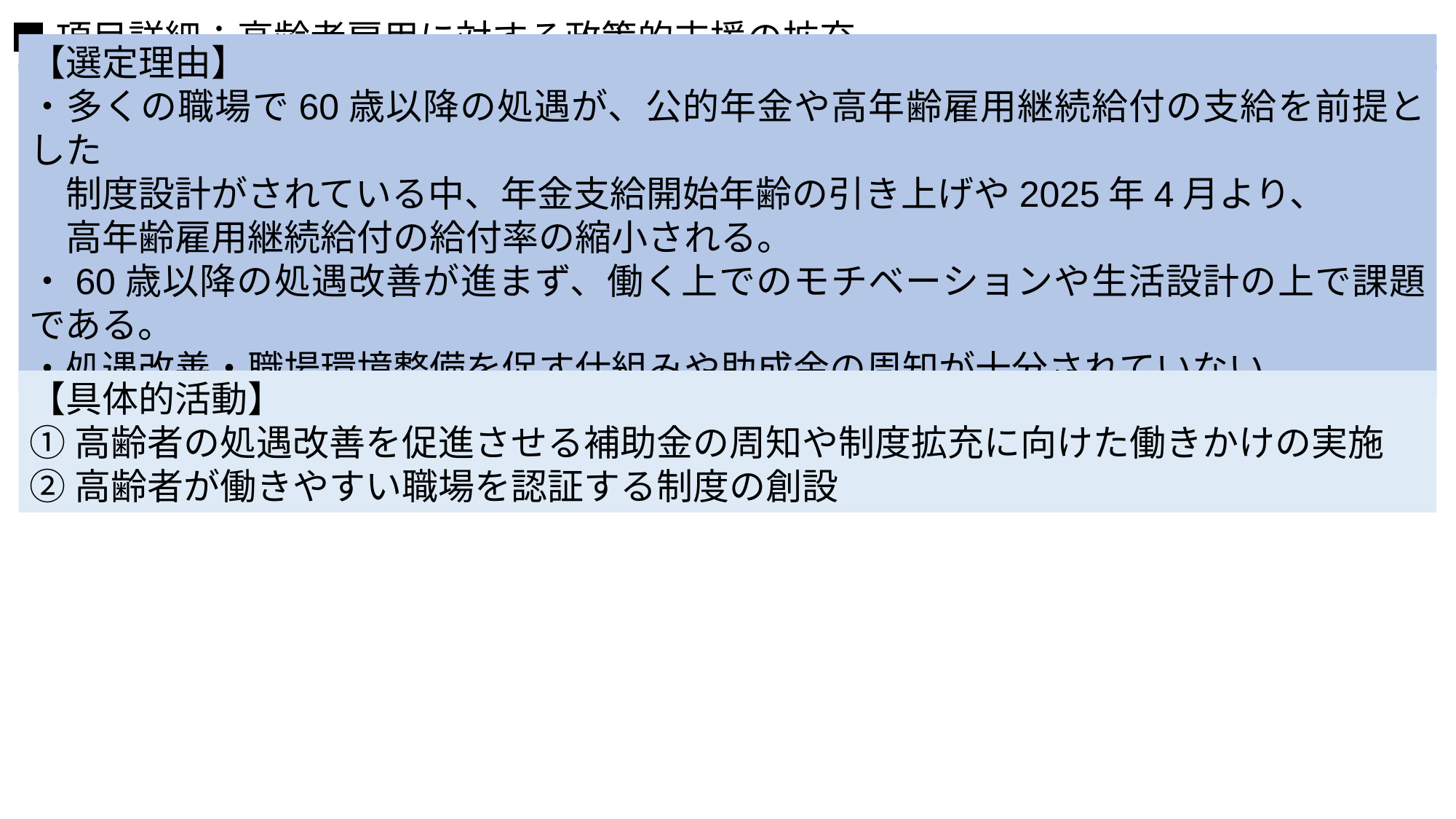

■項目詳細：高齢者雇用に対する政策的支援の拡充

【選定理由】
・多くの職場で60歳以降の処遇が、公的年金や高年齢雇用継続給付の支給を前提とした
　制度設計がされている中、年金支給開始年齢の引き上げや2025年4月より、
　高年齢雇用継続給付の給付率の縮小される。
・60歳以降の処遇改善が進まず、働く上でのモチベーションや生活設計の上で課題である。
・処遇改善・職場環境整備を促す仕組みや助成金の周知が十分されていない。
【具体的活動】
①高齢者の処遇改善を促進させる補助金の周知や制度拡充に向けた働きかけの実施
②高齢者が働きやすい職場を認証する制度の創設